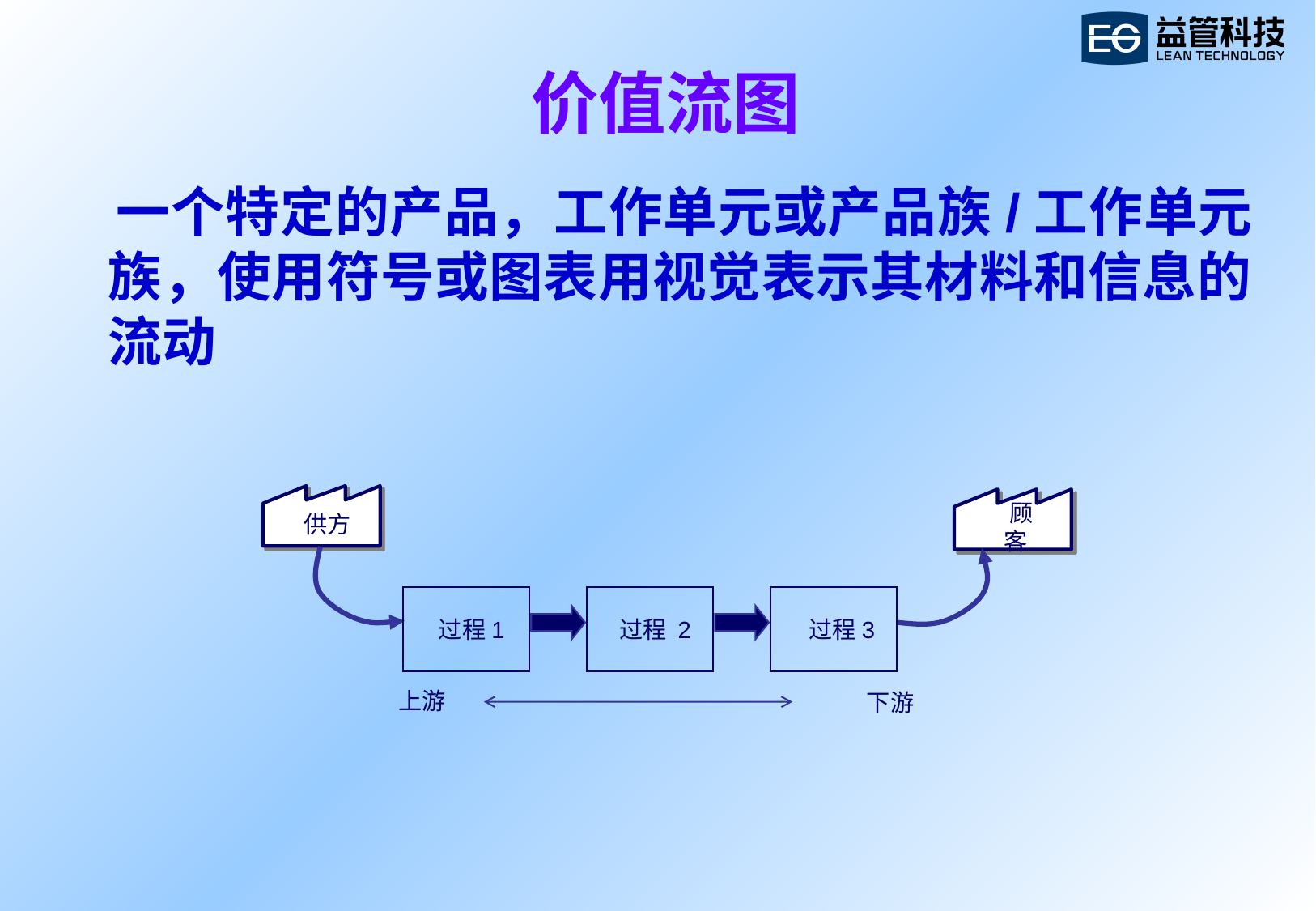

# 价值流图
   一个特定的产品，工作单元或产品族/工作单元族，使用符号或图表用视觉表示其材料和信息的流动

 顾客
 供方

 过程1
 过程 2
  过程3

 上游
 下游